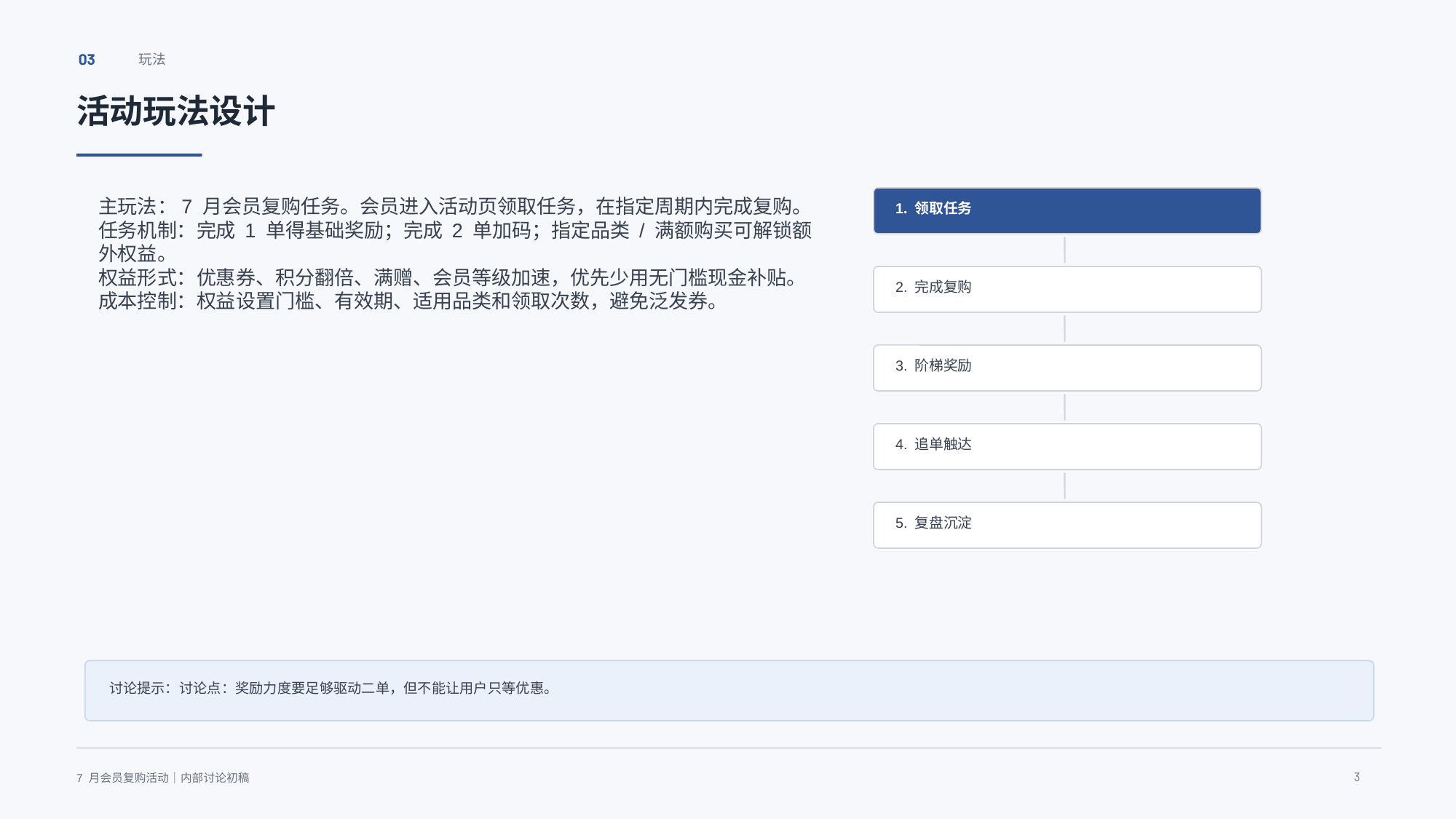

03
玩法
活动玩法设计

主玩法：7 月会员复购任务。会员进入活动页领取任务，在指定周期内完成复购。
任务机制：完成 1 单得基础奖励；完成 2 单加码；指定品类 / 满额购买可解锁额外权益。
权益形式：优惠券、积分翻倍、满赠、会员等级加速，优先少用无门槛现金补贴。
成本控制：权益设置门槛、有效期、适用品类和领取次数，避免泛发券。
1. 领取任务

2. 完成复购

3. 阶梯奖励

4. 追单触达

5. 复盘沉淀

讨论提示：讨论点：奖励力度要足够驱动二单，但不能让用户只等优惠。
3